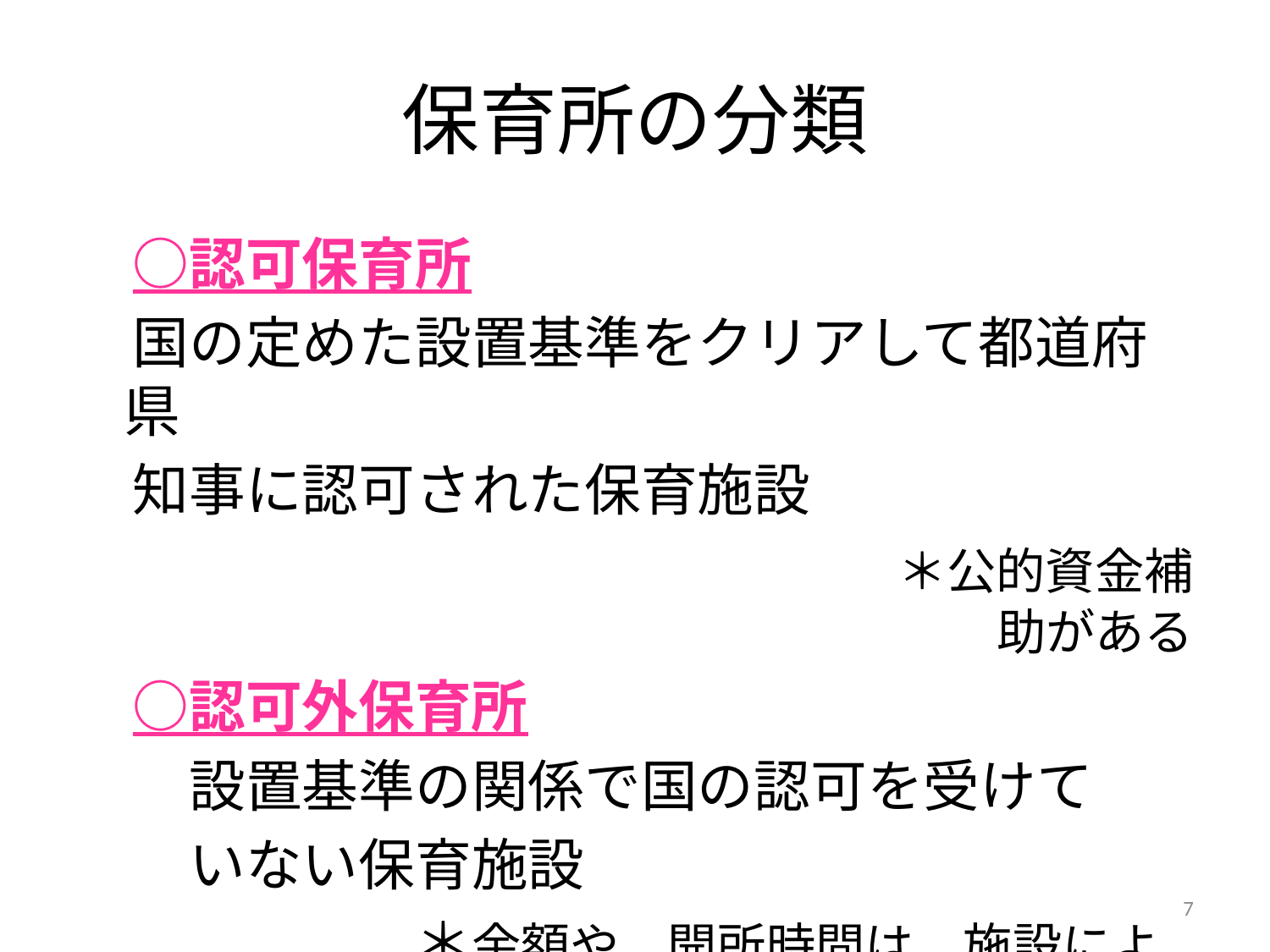

# 保育所の分類
　○認可保育所
　国の定めた設置基準をクリアして都道府県
　知事に認可された保育施設
　　　　　　　　　　　　　　＊公的資金補助がある
　○認可外保育所
　　設置基準の関係で国の認可を受けて
　　いない保育施設
　　　　　　＊金額や、開所時間は、施設により異なる
7